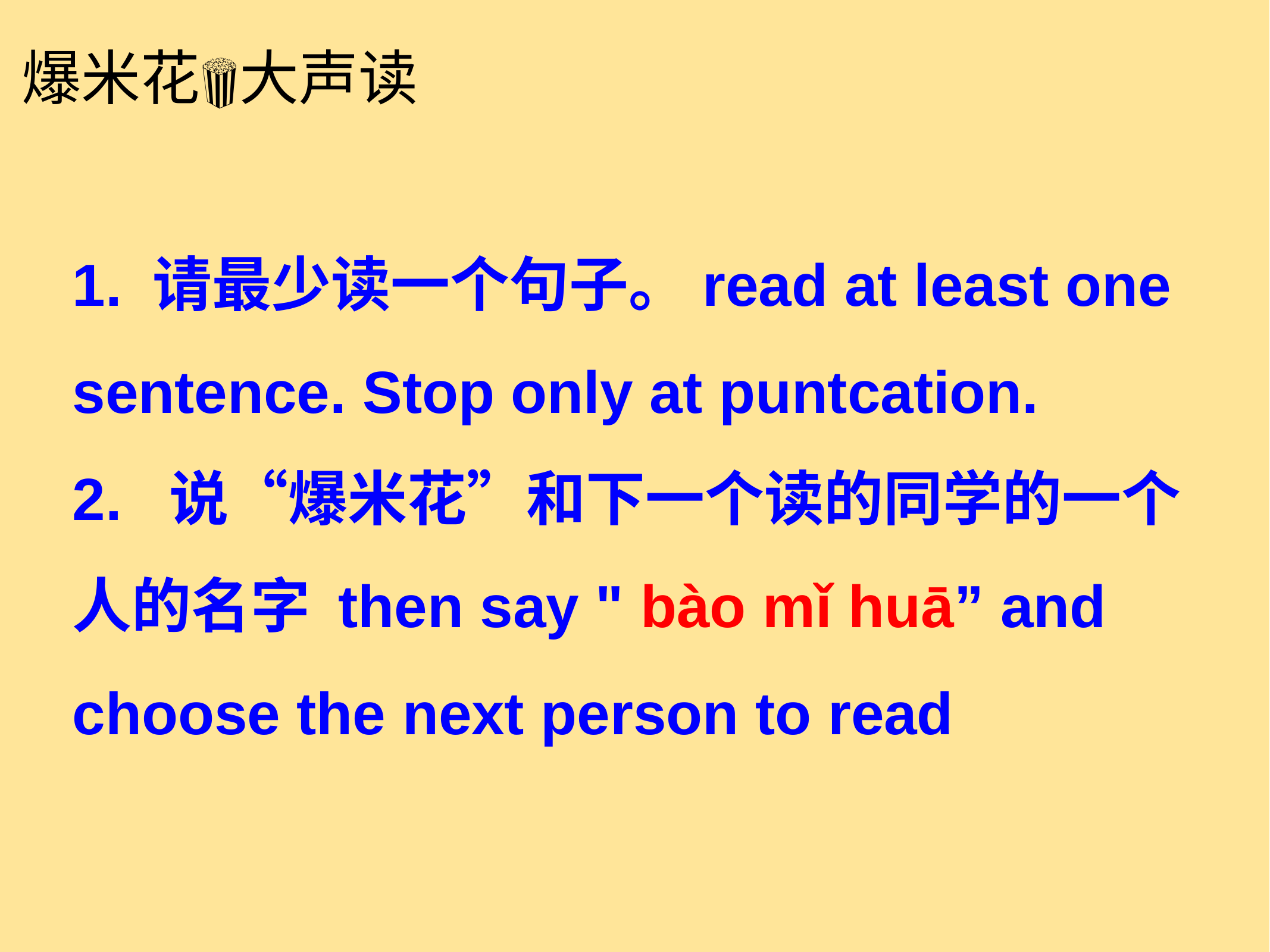

爆米花🍿️大声读

1. 请最少读一个句子。read at least one sentence. Stop only at puntcation.
2.  说“爆米花”和下一个读的同学的一个人的名字 then say " bào mǐ huā” and choose the next person to read